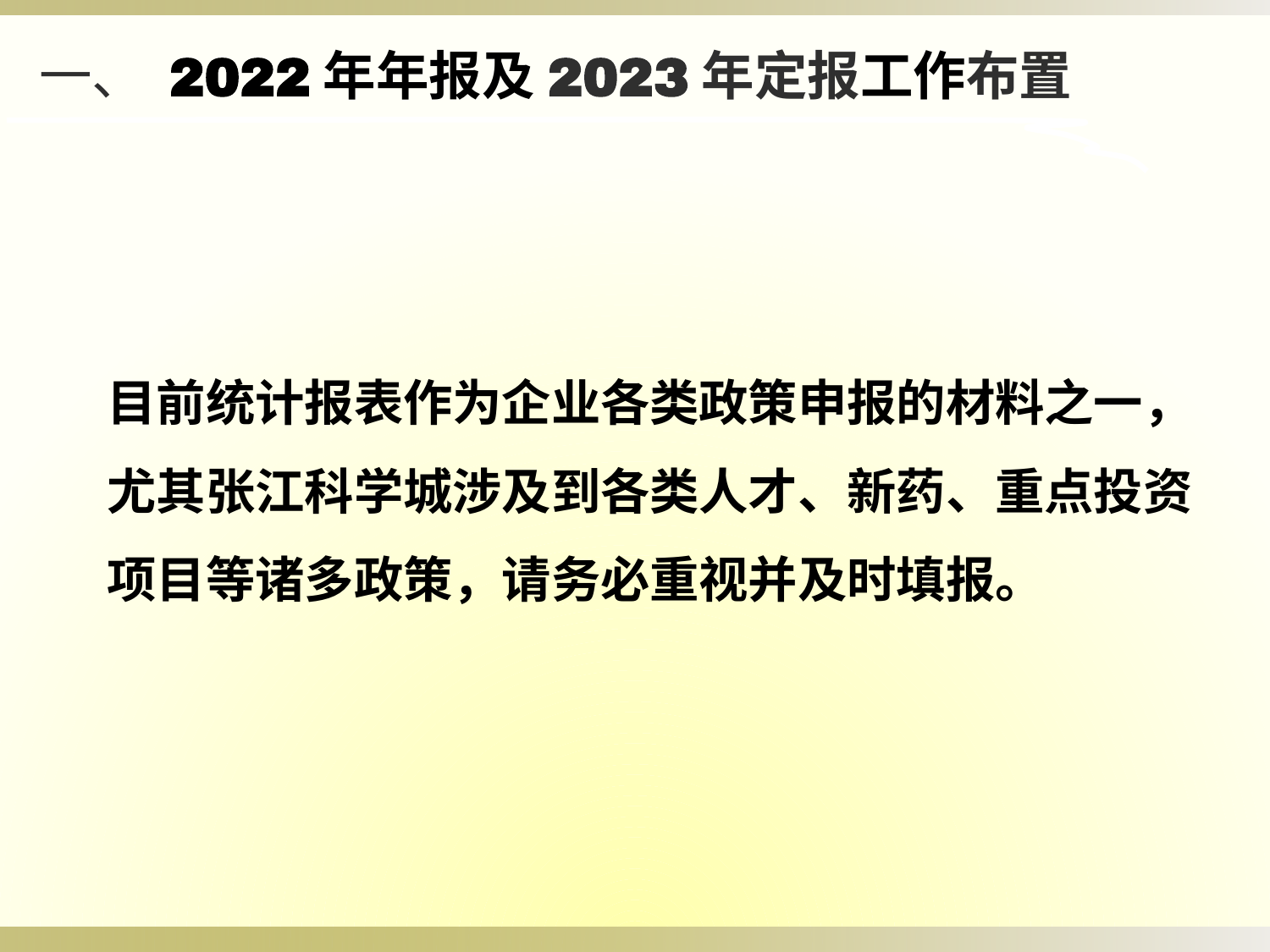

一、 2022年年报及2023年定报工作布置

目前统计报表作为企业各类政策申报的材料之一，尤其张江科学城涉及到各类人才、新药、重点投资项目等诸多政策，请务必重视并及时填报。